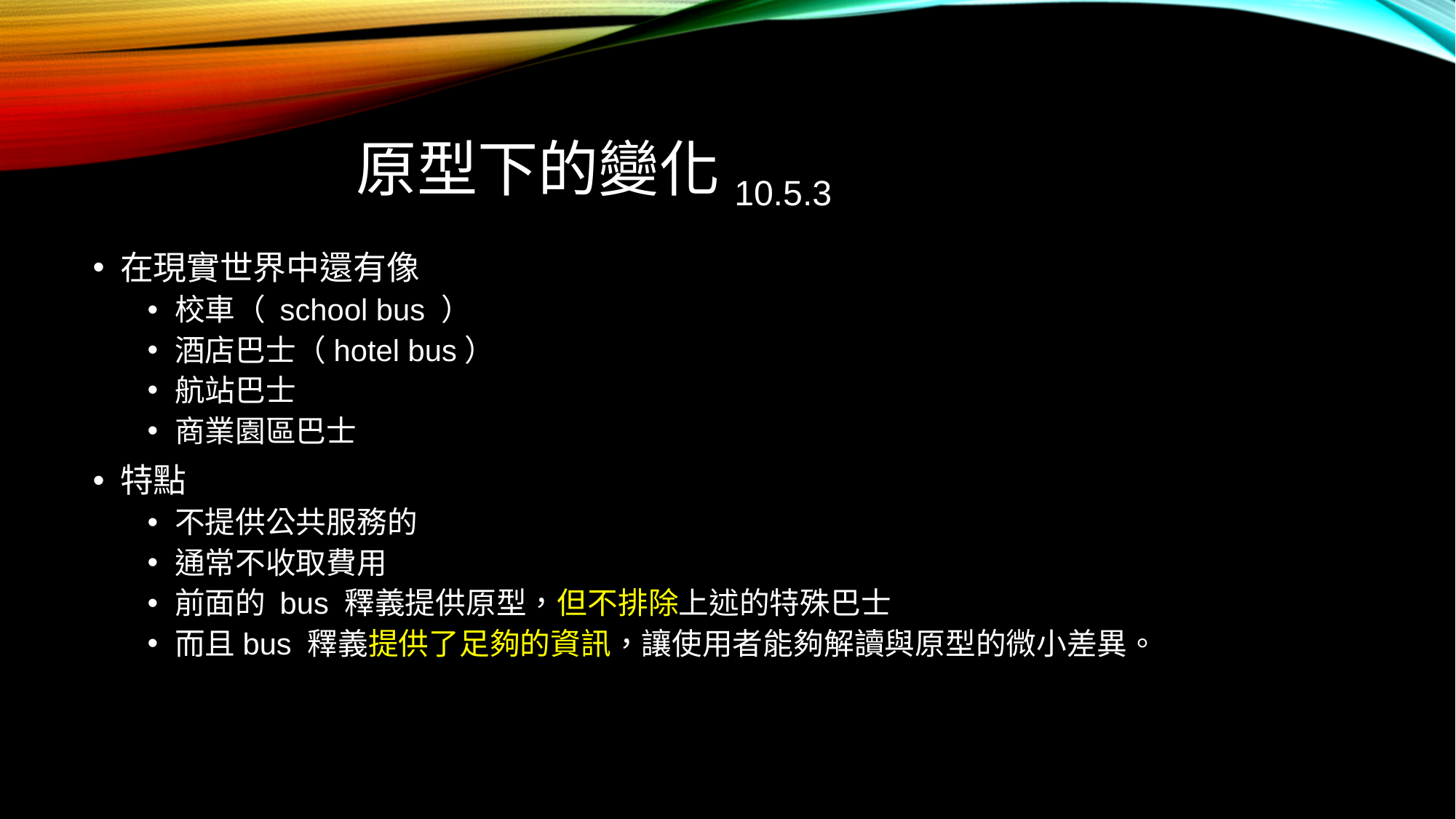

# 原型下的變化10.5.3
在現實世界中還有像
校車（ school bus ）
酒店巴士（hotel bus）
航站巴士
商業園區巴士
特點
不提供公共服務的
通常不收取費用
前面的 bus 釋義提供原型，但不排除上述的特殊巴士
而且bus 釋義提供了足夠的資訊，讓使用者能夠解讀與原型的微小差異。